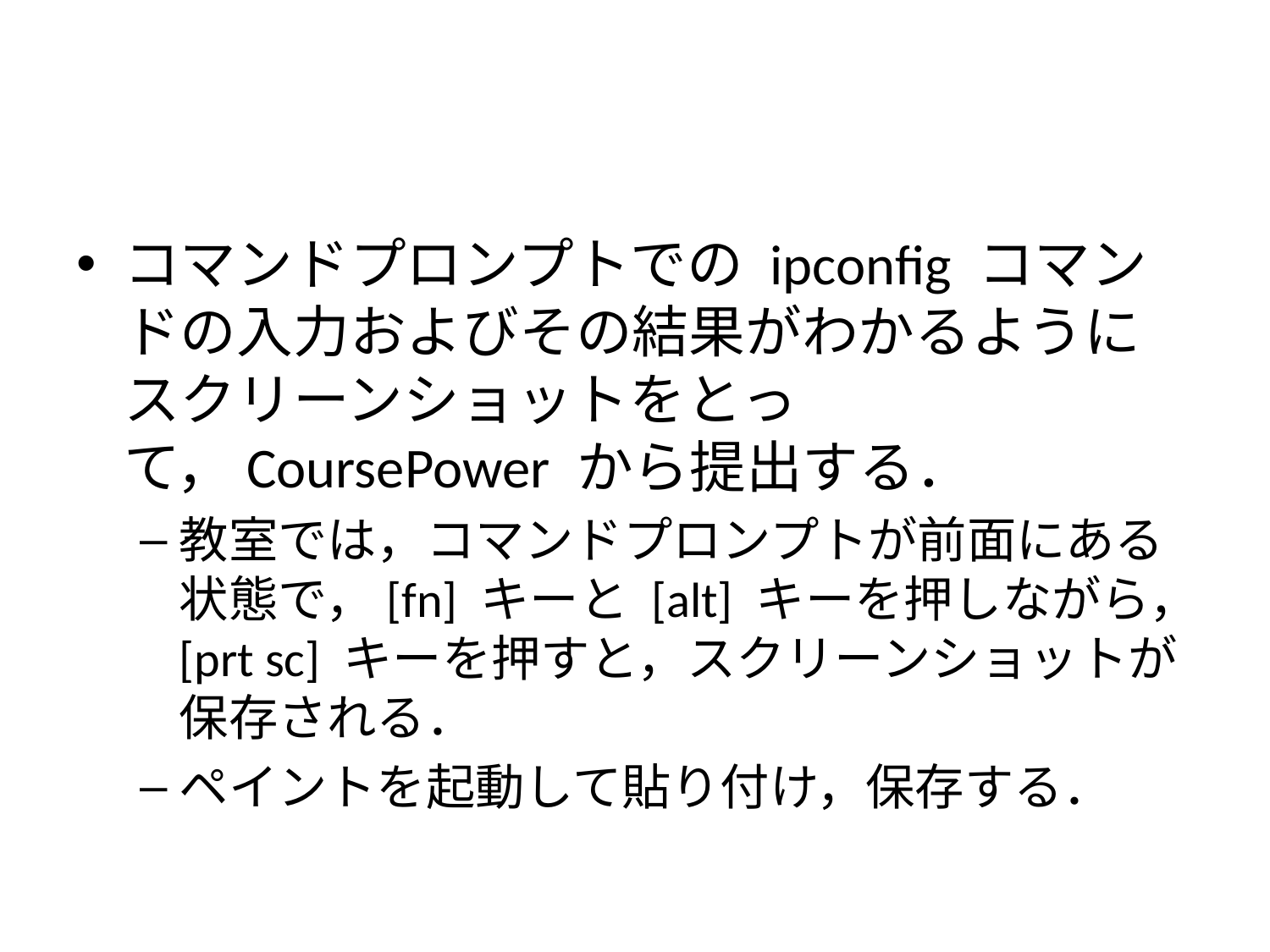

#
コマンドプロンプトでの ipconfig コマンドの入力およびその結果がわかるようにスクリーンショットをとって，CoursePower から提出する．
教室では，コマンドプロンプトが前面にある状態で，[fn] キーと [alt] キーを押しながら，[prt sc] キーを押すと，スクリーンショットが保存される．
ペイントを起動して貼り付け，保存する．